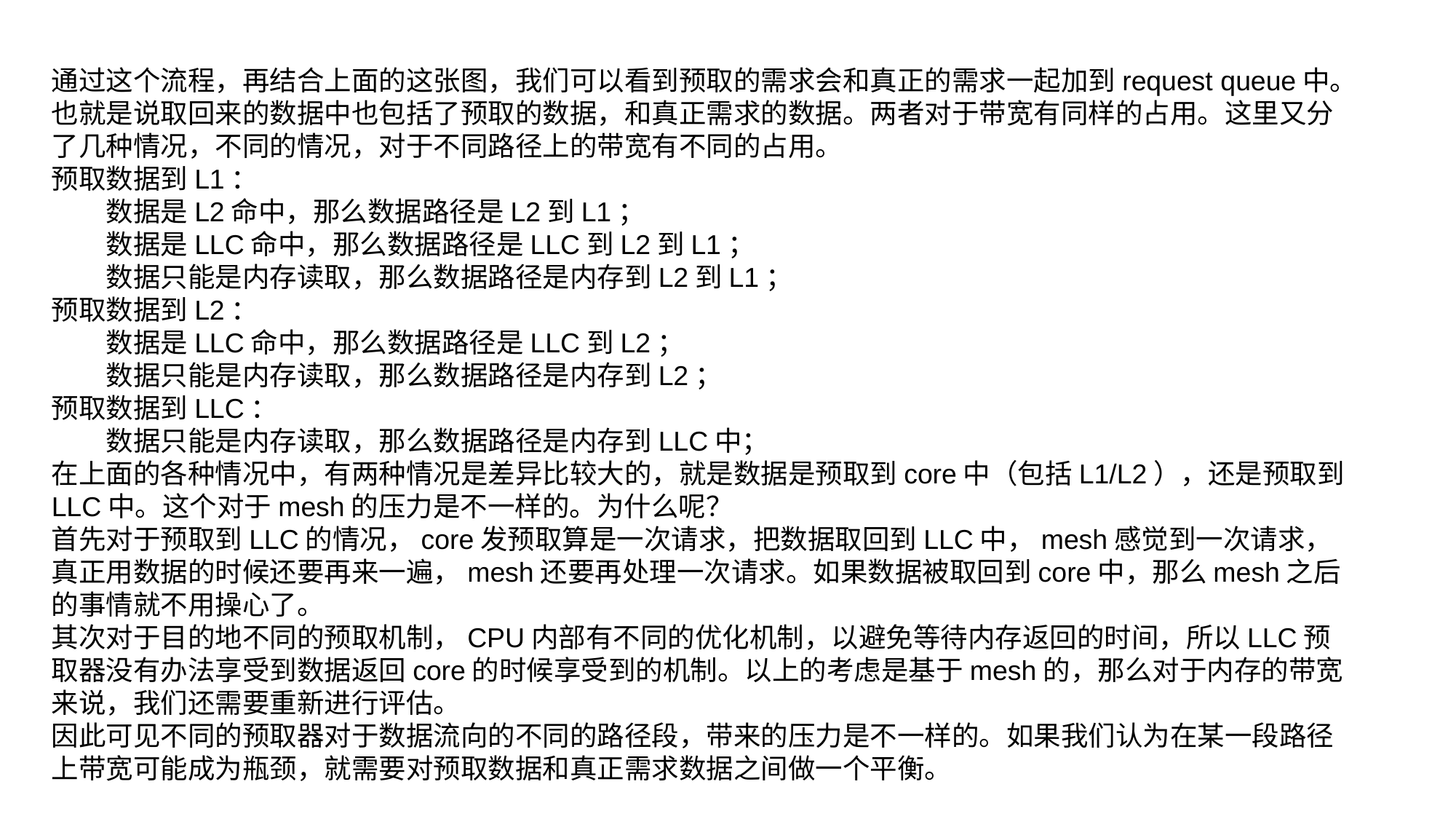

通过这个流程，再结合上面的这张图，我们可以看到预取的需求会和真正的需求一起​加到request queue中。也就是说取回来的数据中也包括了预取的数据，和真正需求的数据​。两者对于带宽有同样的占用。​这里又分了几种情况，不同的情况，对于不同路径上的带宽有不同的占用。
预取数据到L1​：
数据是L2命中，那么数据路径是L2到L1；
数据是LLC命中，那么数据路径是LLC到L2到L1；
数据只能是内存读取，那么数据路径是内存到L2到L1；
预取数据到L2：
数据是LLC命中，那么数据路径是LLC到L2；
数据只能是​内存读取，那么数据路径是内存到L2；
预取数据到LLC：
数据只能是内存读取，那么数据路径是内存到LLC中；
在上面的各种情况中，有两种情况是差异比较大的，就是数据是预取到core中（包括L1/L2），还是预取到LLC中​。​这个对于mesh的压力是不一样的。​为什么呢？
首先对于预取到LLC的情况，core发预取算是一次请求，把数据取回到LLC中，mesh感觉到一次​请求，真正用数据的时候还要再来一遍，mesh还要​再处理一次请求。​如果数据被取回到core中，那么mesh之后的事情就不用操心了。
其次对于目的地不同的预取机制，CPU内部有不同的优化机制，以避免等待内存返回的​时间，所以LLC预取器没有办法享受到数据返回core的时候享受到的​机制。以上的考虑是基于mesh的，那么对于内存的带宽来说，我们​还需要重新进行评估。
因此可见不同的预取器对于数据流向的不同的路径段，​带来的压力是不一样的。如果我们认为在某一段路径上带宽可能成为瓶颈，就需要对预取数据和真正需求数据之间做一个​平衡。